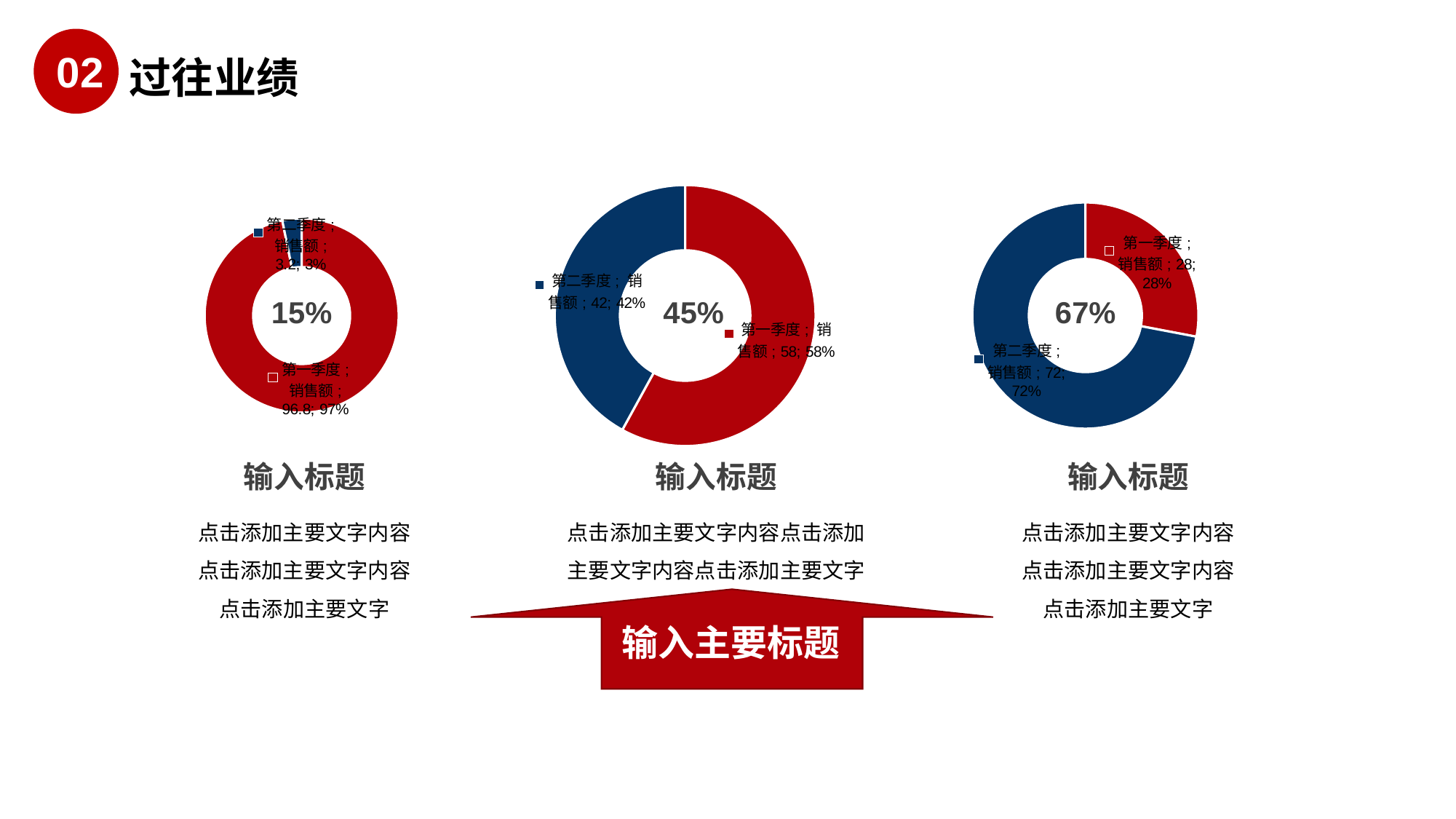

### Chart

| Category | 销售额 |
|---|---|
| 第一季度 | 96.8 |
| 第二季度 | 3.2 |
15%

### Chart

| Category | 销售额 |
|---|---|
| 第一季度 | 58.0 |
| 第二季度 | 42.0 |
45%

### Chart

| Category | 销售额 |
|---|---|
| 第一季度 | 28.0 |
| 第二季度 | 72.0 |
67%
输入标题
点击添加主要文字内容点击添加主要文字内容点击添加主要文字
输入标题
点击添加主要文字内容点击添加主要文字内容点击添加主要文字
输入标题
点击添加主要文字内容点击添加主要文字内容点击添加主要文字

输入主要标题